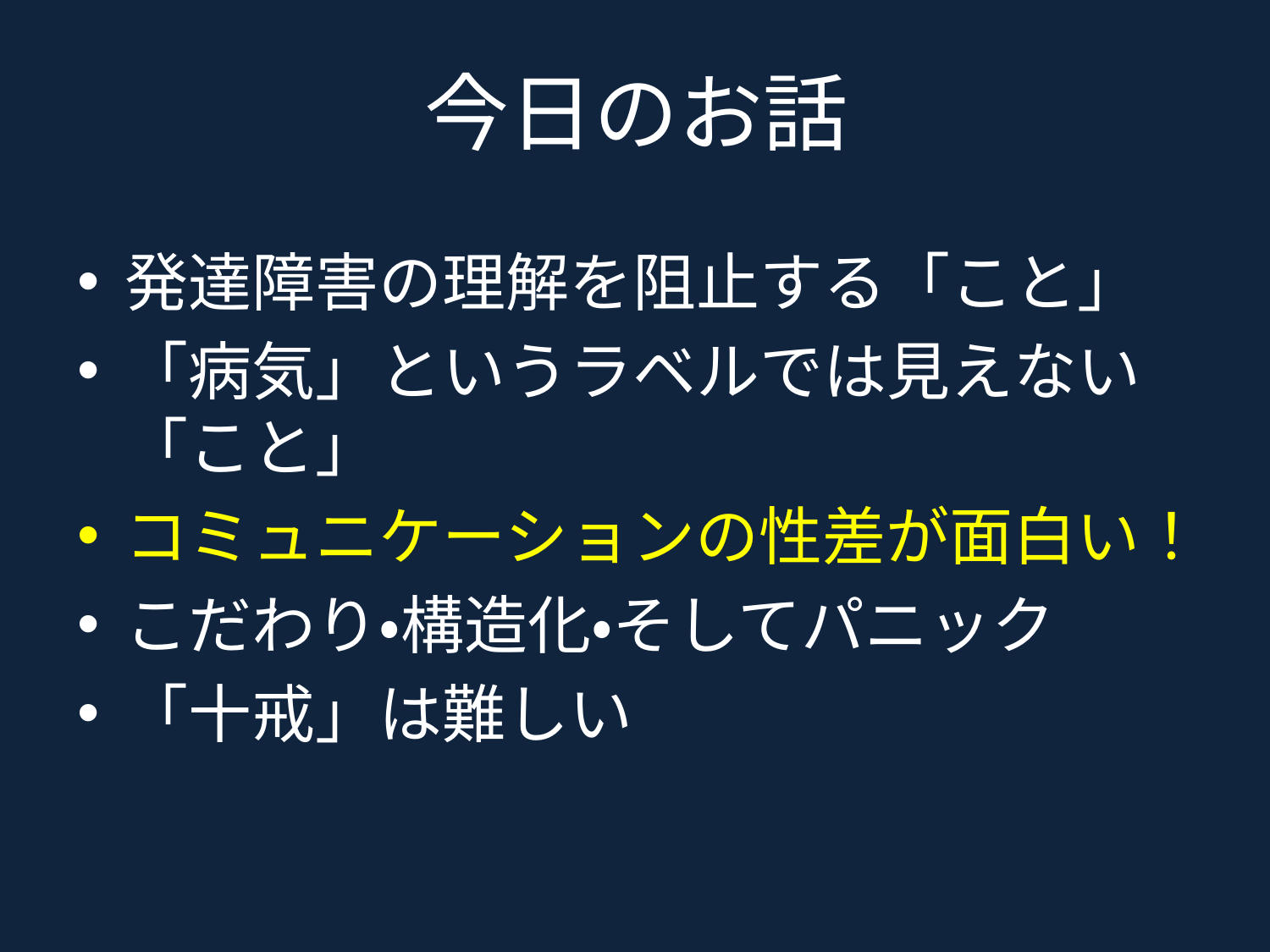

# 今日のお話
発達障害の理解を阻止する「こと」
「病気」というラベルでは見えない「こと」
コミュニケーションの性差が面白い！
こだわり・構造化・そしてパニック
「十戒」は難しい